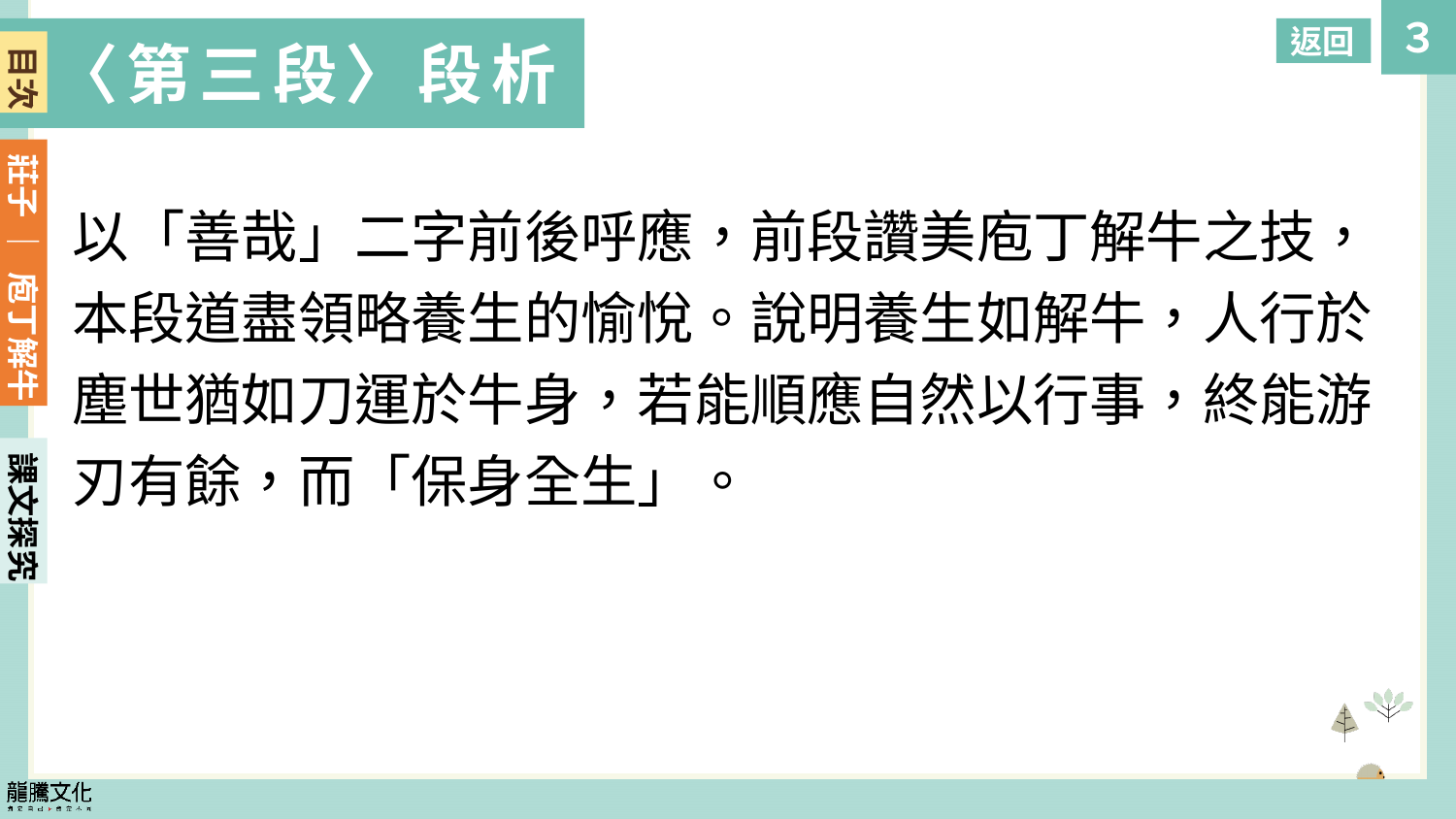

返回
〈第三段〉段析
目次
以「善哉」二字前後呼應，前段讚美庖丁解牛之技，本段道盡領略養生的愉悅。說明養生如解牛，人行於塵世猶如刀運於牛身，若能順應自然以行事，終能游刃有餘，而「保身全生」。